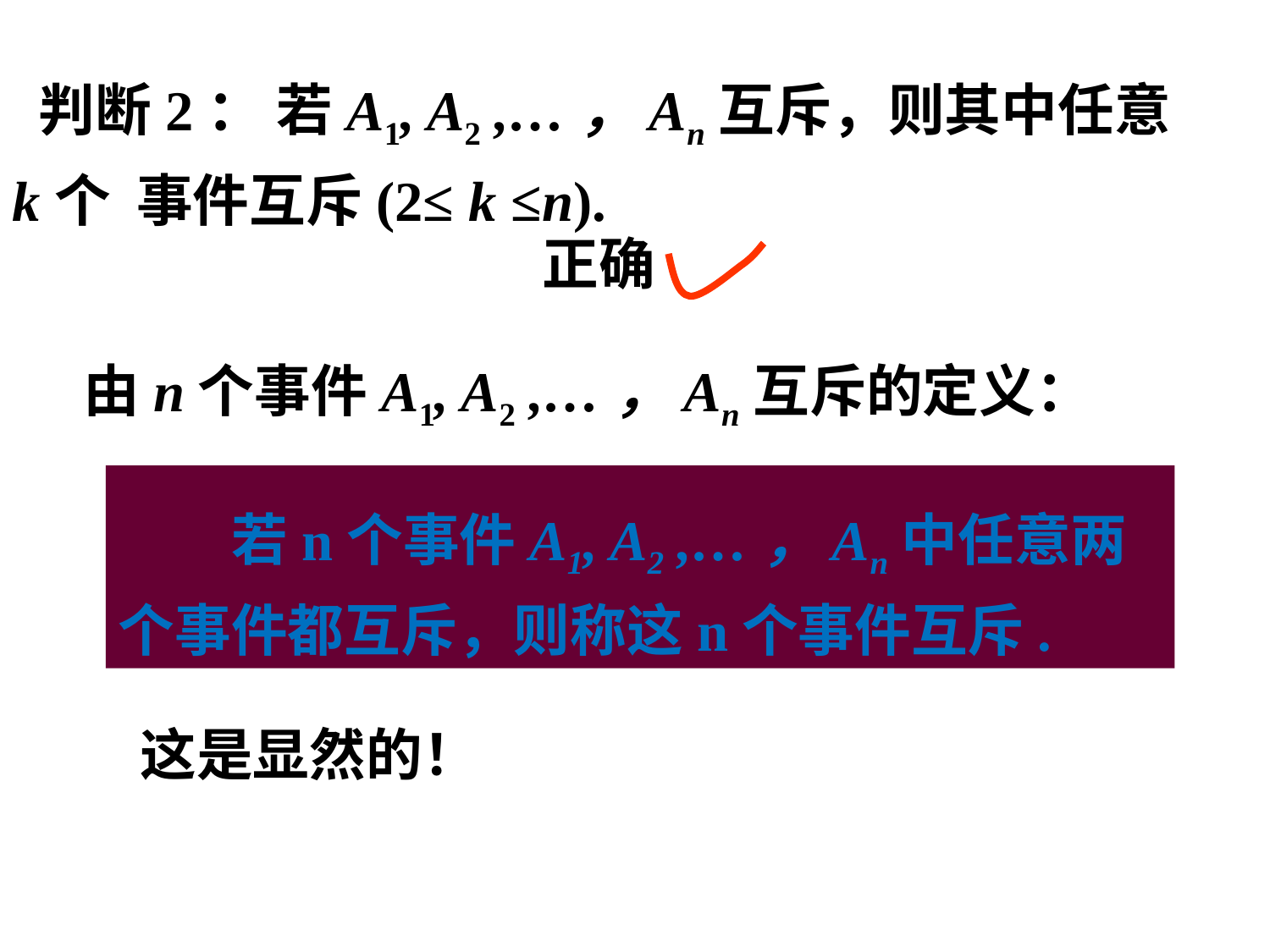

判断2： 若A1, A2 ,…，An互斥，则其中任意k个  事件互斥(2≤ k ≤n).
正确

由n个事件A1, A2 ,…，An互斥的定义：
      若n个事件A1, A2 ,…，An中任意两个事件都互斥，则称这n个事件互斥.
这是显然的！